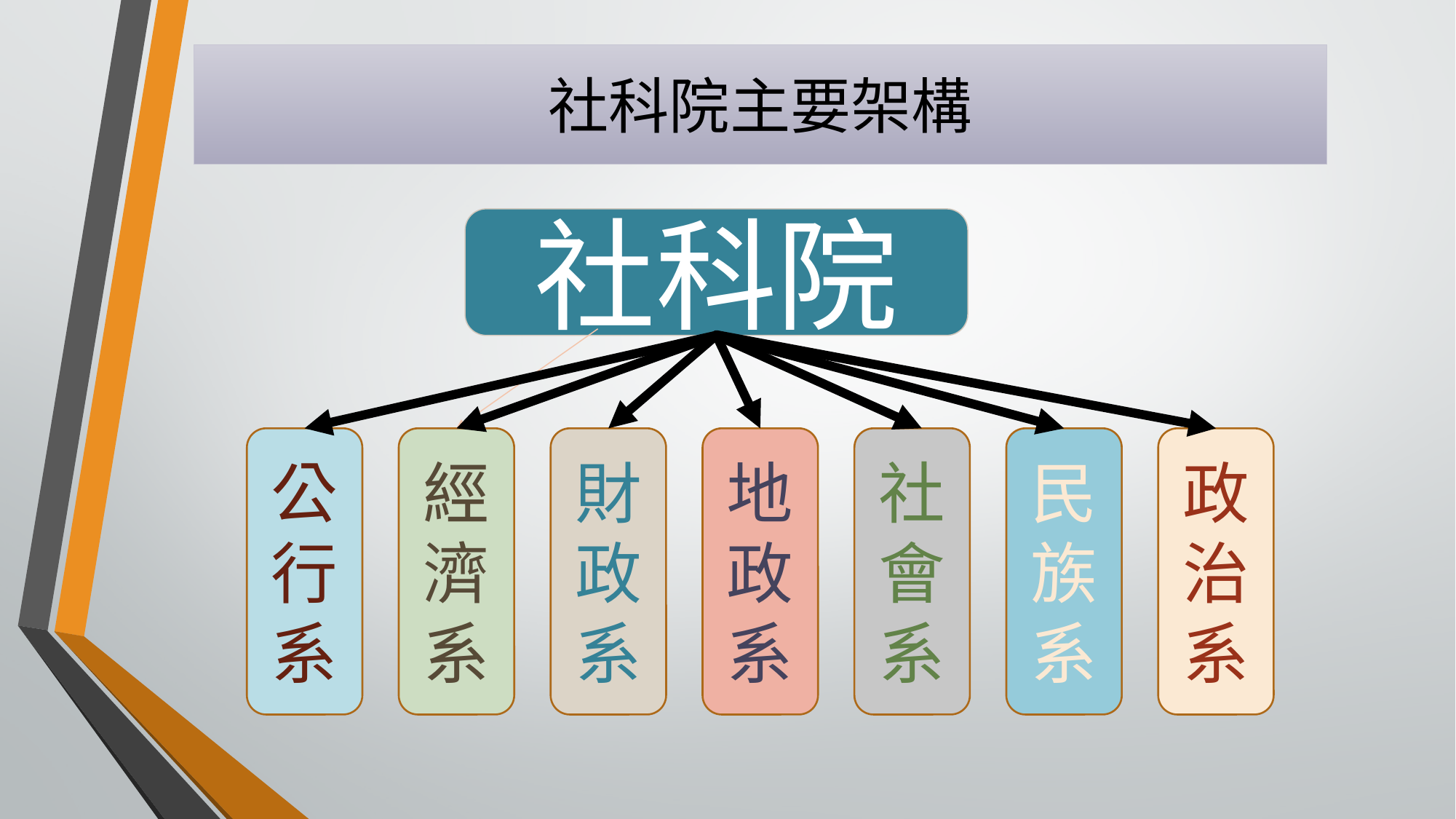

# 社科院主要架構
社科院
公行系
經濟系
財政系
地政系
社會系
民族系
政治系